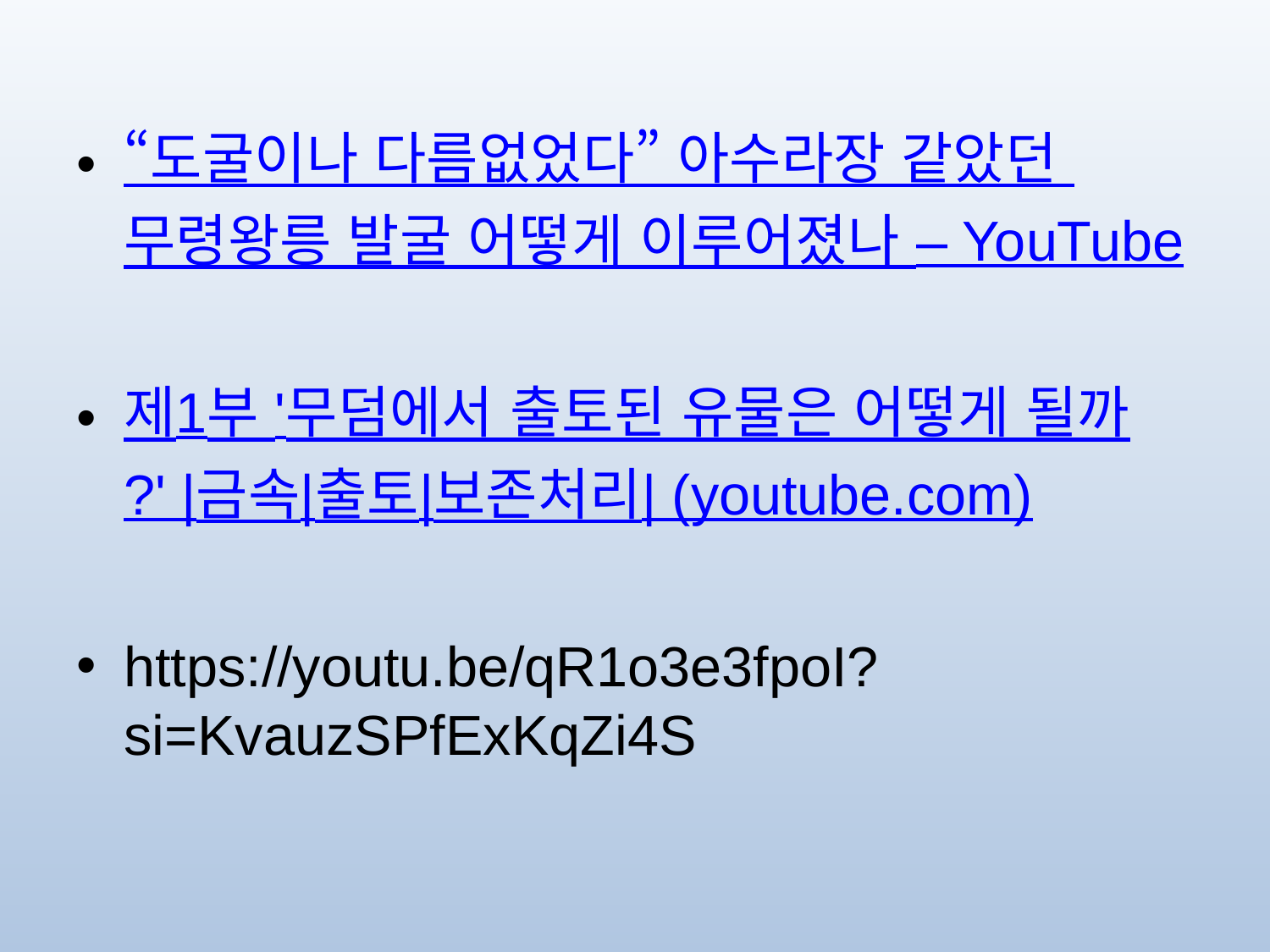

“도굴이나 다름없었다” 아수라장 같았던 무령왕릉 발굴 어떻게 이루어졌나 – YouTube

제1부 '무덤에서 출토된 유물은 어떻게 될까?' |금속|출토|보존처리| (youtube.com)

https://youtu.be/qR1o3e3fpoI?si=KvauzSPfExKqZi4S